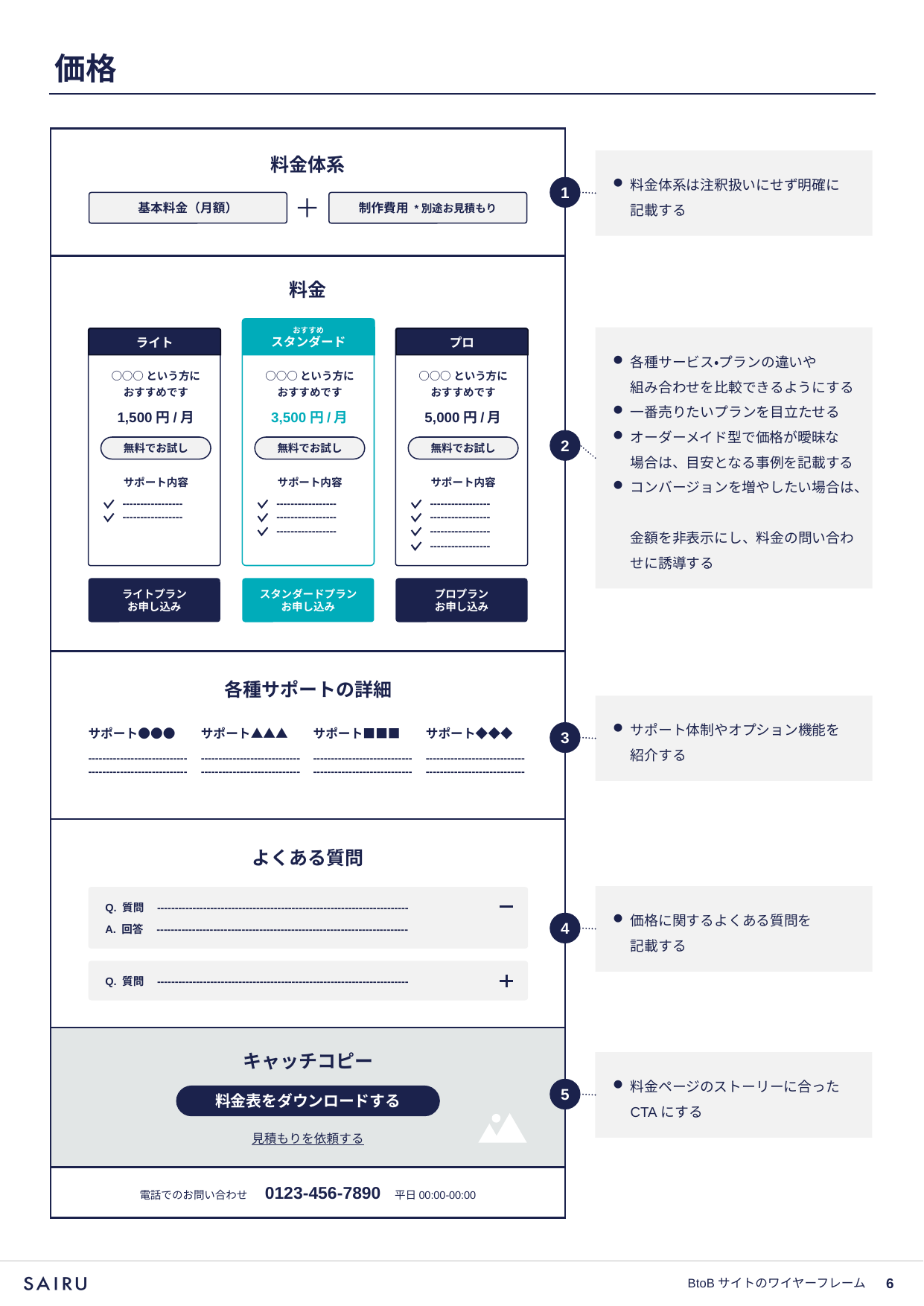

# 価格

料金体系は注釈扱いにせず明確に
記載する
料金体系
1
基本料金（月額）
制作費用 *別途お見積もり

料金

おすすめ
スタンダード
各種サービス・プランの違いや
組み合わせを比較できるようにする
一番売りたいプランを目立たせる
オーダーメイド型で価格が曖昧な
場合は、目安となる事例を記載する
コンバージョンを増やしたい場合は、
金額を非表示にし、料金の問い合わせに誘導する

ライト
プロ
○○○という方に
おすすめです
○○○という方に
おすすめです
○○○という方に
おすすめです
1,500円/月
3,500円/月
5,000円/月
2
無料でお試し
無料でお試し
無料でお試し
サポート内容
サポート内容
サポート内容
-----------------
-----------------
-----------------

-----------------
-----------------
-----------------

-----------------
-----------------

-----------------

ライトプラン
お申し込み
スタンダードプラン
お申し込み
プロプラン
お申し込み

各種サポートの詳細
サポート体制やオプション機能を
紹介する
3
サポート●●●
サポート▲▲▲
サポート■■■
サポート◆◆◆
--------------------------------------------------------
--------------------------------------------------------
--------------------------------------------------------
--------------------------------------------------------

よくある質問
価格に関するよくある質問を
記載する

Q. 質問　-----------------------------------------------------------------------
4
A. 回答　-----------------------------------------------------------------------

Q. 質問　-----------------------------------------------------------------------

キャッチコピー
料金ページのストーリーに合ったCTAにする
5
料金表をダウンロードする

見積もりを依頼する
電話でのお問い合わせ　0123-456-7890  平日00:00-00:00
BtoBサイトのワイヤーフレーム
6